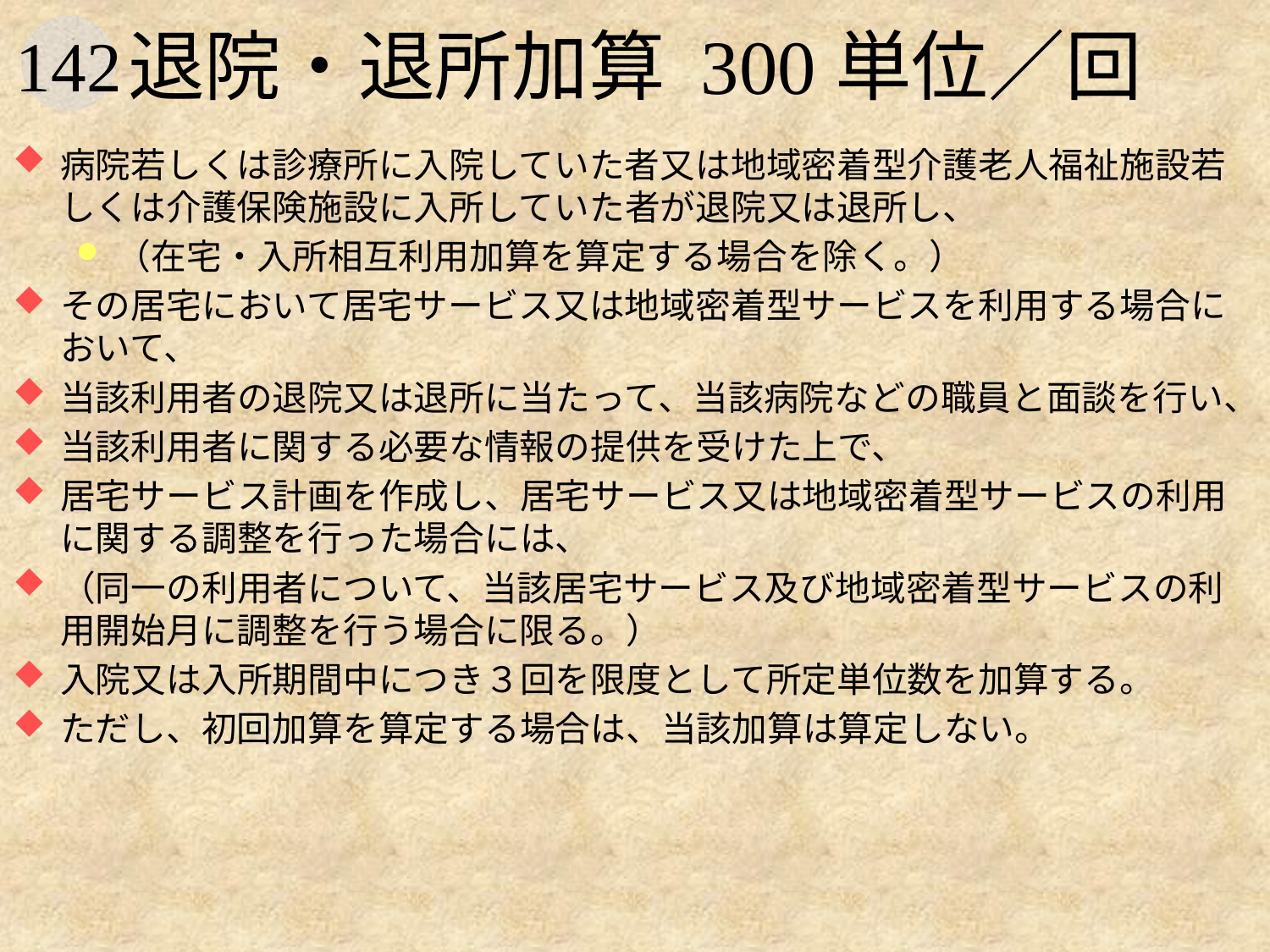

# 退院・退所加算 300単位／回
病院若しくは診療所に入院していた者又は地域密着型介護老人福祉施設若しくは介護保険施設に入所していた者が退院又は退所し、
（在宅・入所相互利用加算を算定する場合を除く。）
その居宅において居宅サービス又は地域密着型サービスを利用する場合において、
当該利用者の退院又は退所に当たって、当該病院などの職員と面談を行い、
当該利用者に関する必要な情報の提供を受けた上で、
居宅サービス計画を作成し、居宅サービス又は地域密着型サービスの利用に関する調整を行った場合には、
（同一の利用者について、当該居宅サービス及び地域密着型サービスの利用開始月に調整を行う場合に限る。）
入院又は入所期間中につき３回を限度として所定単位数を加算する。
ただし、初回加算を算定する場合は、当該加算は算定しない。